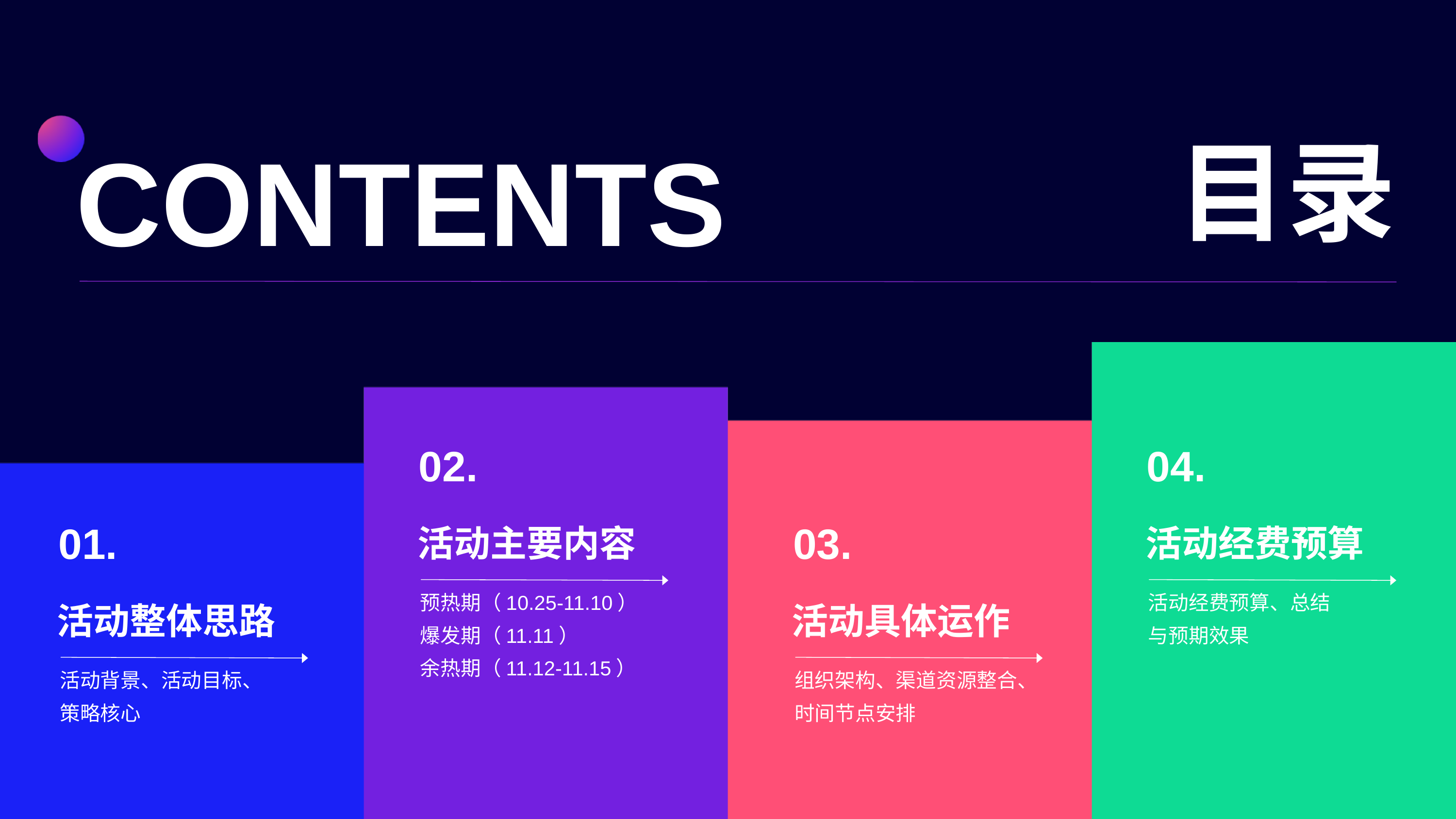

目录
CONTENTS

02.
04.
活动主要内容
活动经费预算
01.
03.

预热期（10.25-11.10）
爆发期（11.11）
余热期（11.12-11.15）
活动经费预算、总结
与预期效果
活动整体思路
活动具体运作

活动背景、活动目标、
策略核心
组织架构、渠道资源整合、
时间节点安排